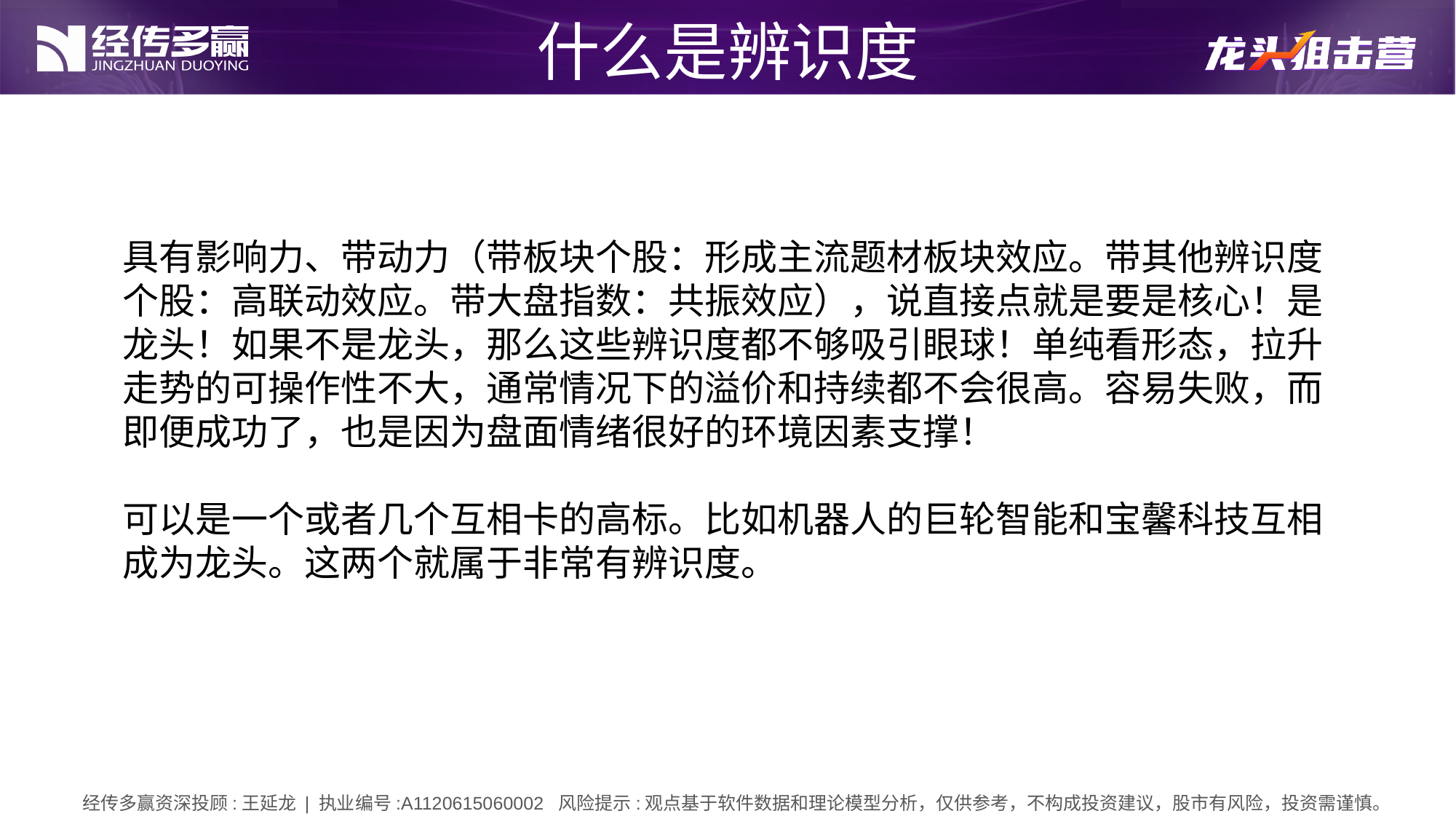

什么是辨识度
具有影响力、带动力（带板块个股：形成主流题材板块效应。带其他辨识度个股：高联动效应。带大盘指数：共振效应），说直接点就是要是核心！是龙头！如果不是龙头，那么这些辨识度都不够吸引眼球！单纯看形态，拉升走势的可操作性不大，通常情况下的溢价和持续都不会很高。容易失败，而即便成功了，也是因为盘面情绪很好的环境因素支撑！

可以是一个或者几个互相卡的高标。比如机器人的巨轮智能和宝馨科技互相成为龙头。这两个就属于非常有辨识度。